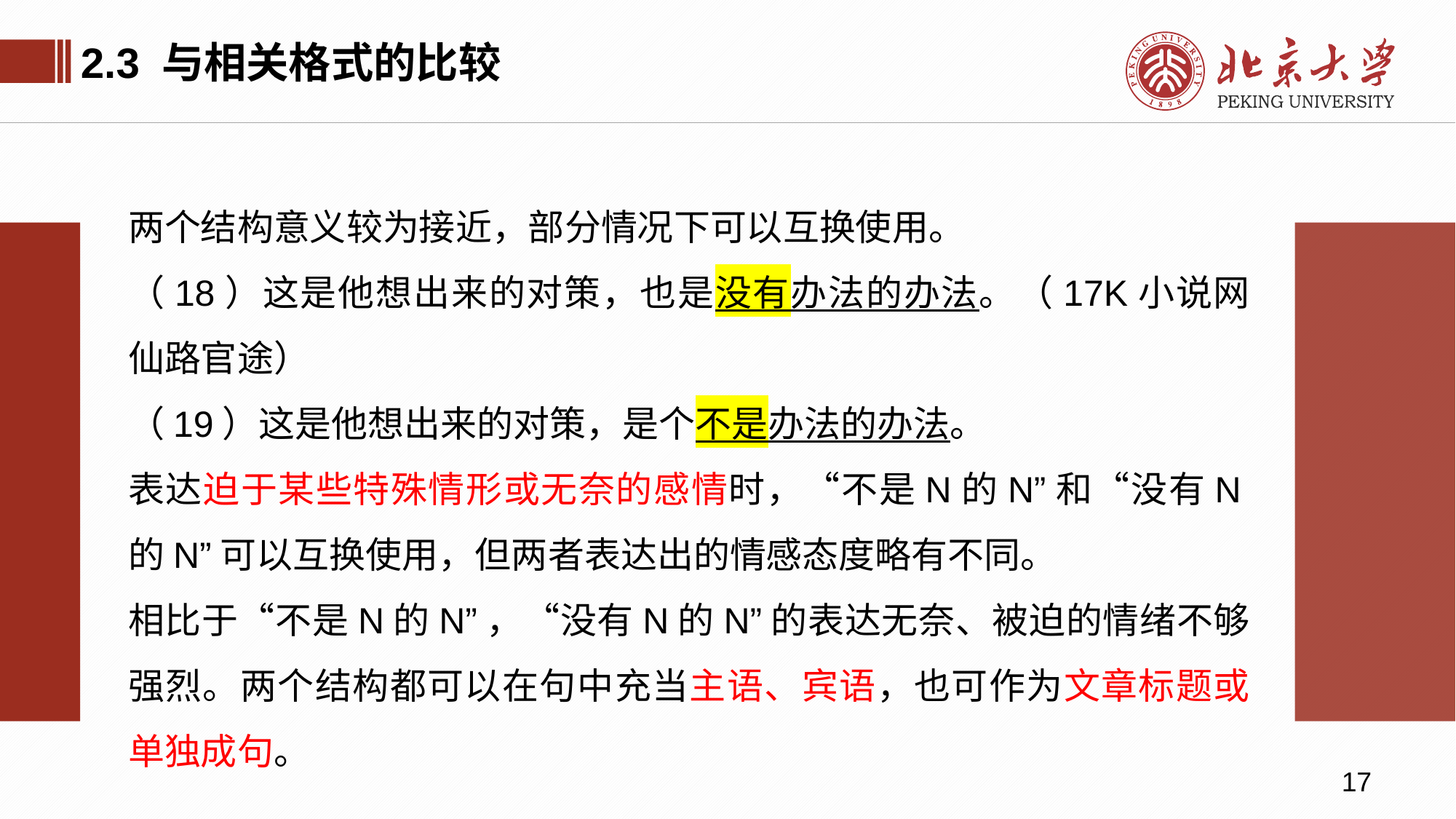

2.3 与相关格式的比较
两个结构意义较为接近，部分情况下可以互换使用。
（18）这是他想出来的对策，也是没有办法的办法。（17K小说网 仙路官途）
（19）这是他想出来的对策，是个不是办法的办法。
表达迫于某些特殊情形或无奈的感情时，“不是N的N”和“没有N的N”可以互换使用，但两者表达出的情感态度略有不同。
相比于“不是N的N”，“没有N的N”的表达无奈、被迫的情绪不够强烈。两个结构都可以在句中充当主语、宾语，也可作为文章标题或单独成句。
17